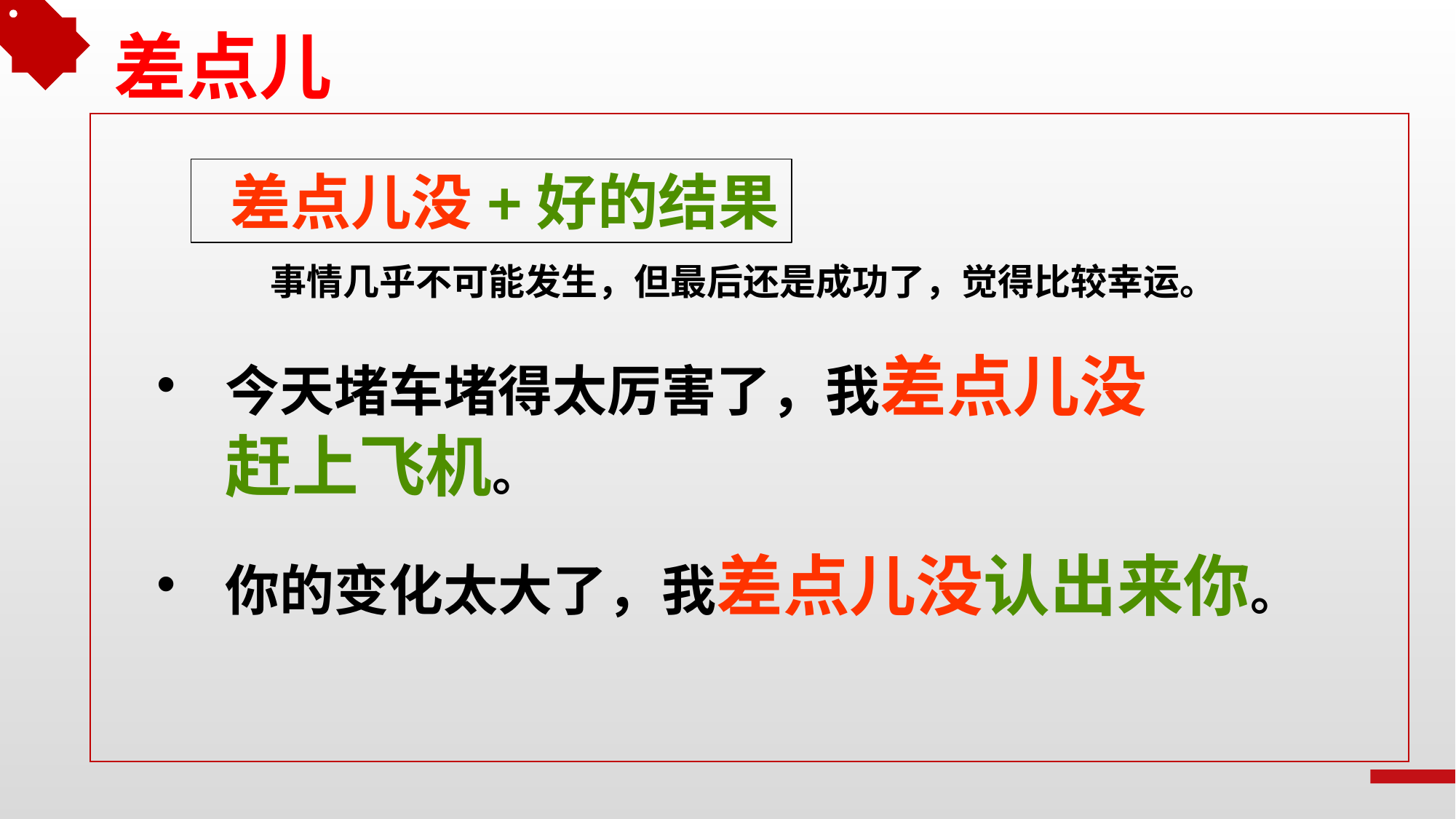

差点儿

 差点儿没+好的结果
事情几乎不可能发生，但最后还是成功了，觉得比较幸运。
今天堵车堵得太厉害了，我差点儿没赶上飞机。
你的变化太大了，我差点儿没认出来你。